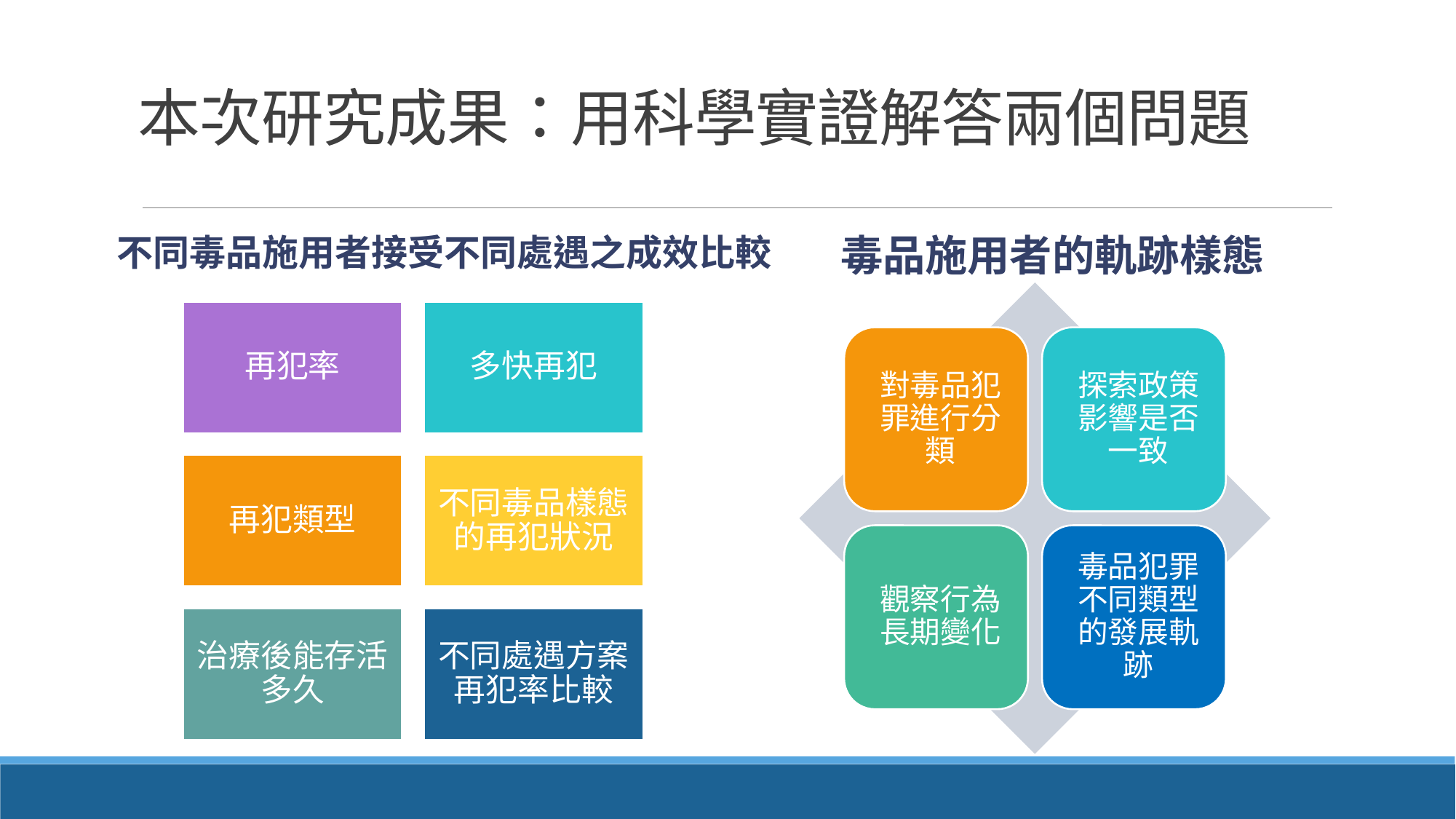

# 本次研究成果：用科學實證解答兩個問題
不同毒品施用者接受不同處遇之成效比較
        毒品施用者的軌跡樣態
對毒品犯罪進行分類
探索政策影響是否一致
觀察行為長期變化
毒品犯罪不同類型的發展軌跡
再犯率
多快再犯
再犯類型
不同毒品樣態的再犯狀況
治療後能存活多久
不同處遇方案再犯率比較